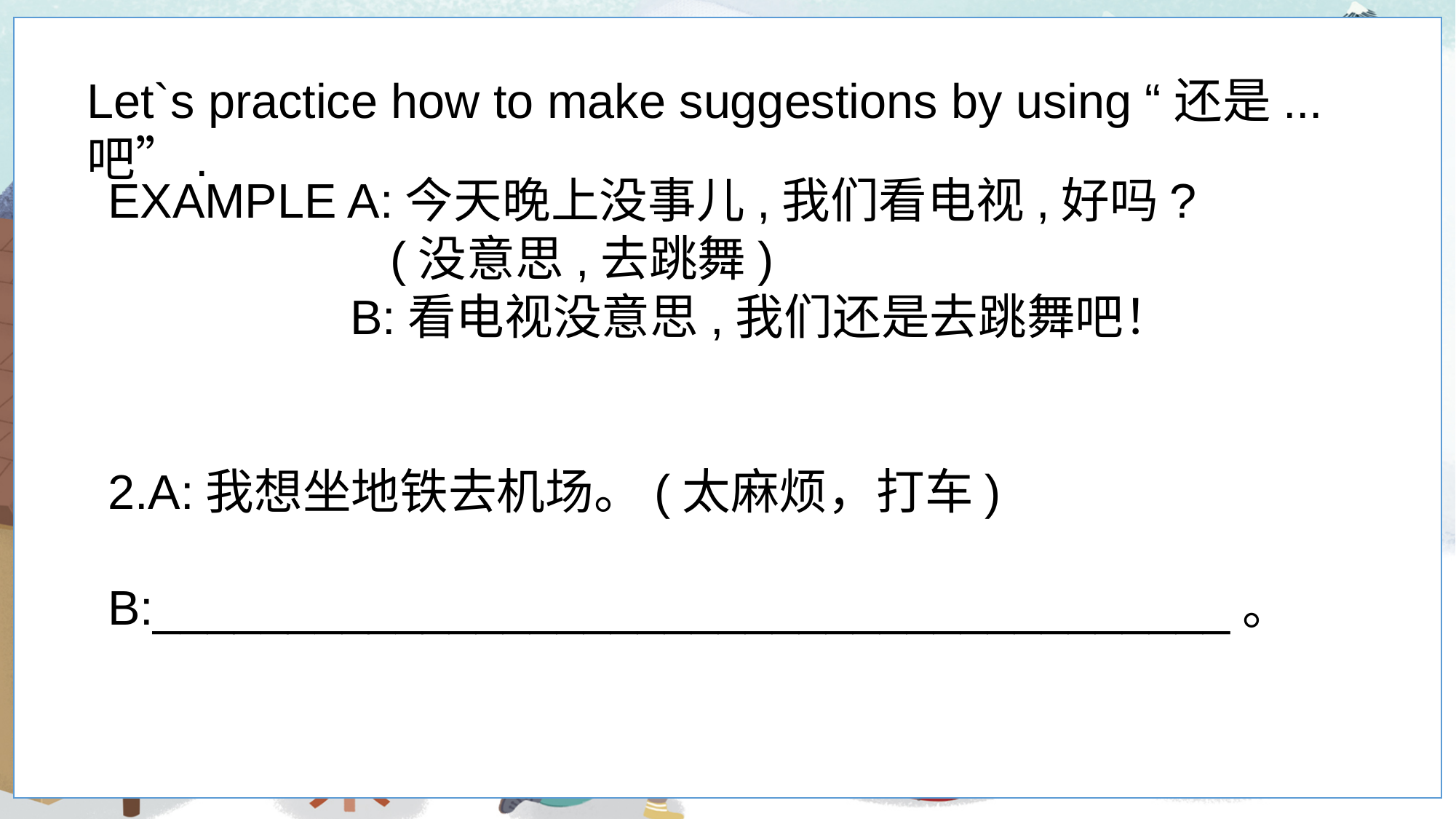

Let`s practice how to make suggestions by using “还是...吧”.
EXAMPLE A:今天晚上没事儿,我们看电视,好吗?
                     (没意思,去跳舞)
                  B:看电视没意思,我们还是去跳舞吧！

2.A:我想坐地铁去机场。(太麻烦，打车)
   B:________________________________________。